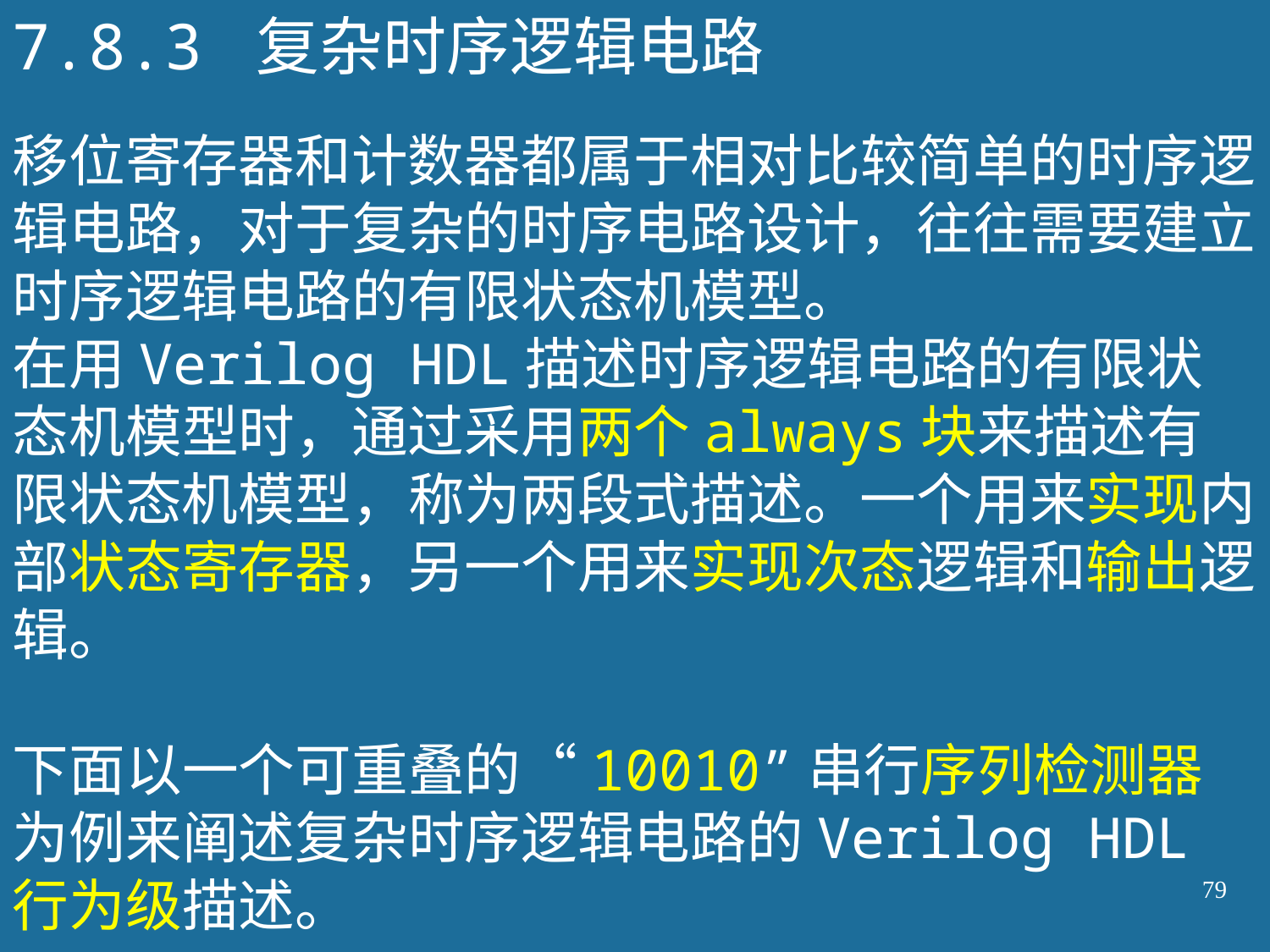

7.8.3 复杂时序逻辑电路
移位寄存器和计数器都属于相对比较简单的时序逻辑电路，对于复杂的时序电路设计，往往需要建立时序逻辑电路的有限状态机模型。
在用Verilog HDL描述时序逻辑电路的有限状态机模型时，通过采用两个always块来描述有限状态机模型，称为两段式描述。一个用来实现内部状态寄存器，另一个用来实现次态逻辑和输出逻辑。

下面以一个可重叠的“10010”串行序列检测器为例来阐述复杂时序逻辑电路的Verilog HDL行为级描述。
79